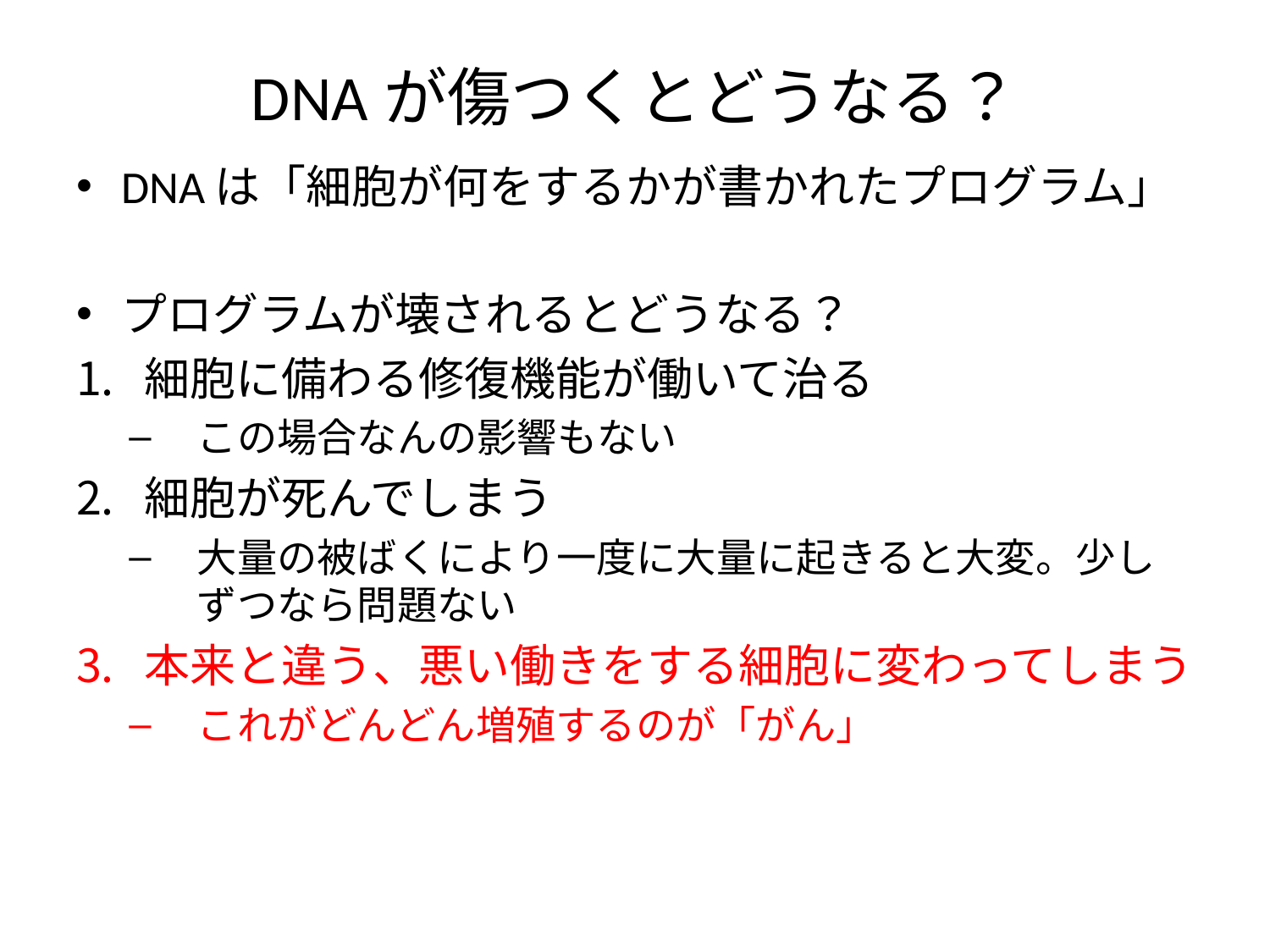

# DNAが傷つくとどうなる？
DNAは「細胞が何をするかが書かれたプログラム」

プログラムが壊されるとどうなる？
細胞に備わる修復機能が働いて治る
この場合なんの影響もない
細胞が死んでしまう
大量の被ばくにより一度に大量に起きると大変。少しずつなら問題ない
本来と違う、悪い働きをする細胞に変わってしまう
これがどんどん増殖するのが「がん」